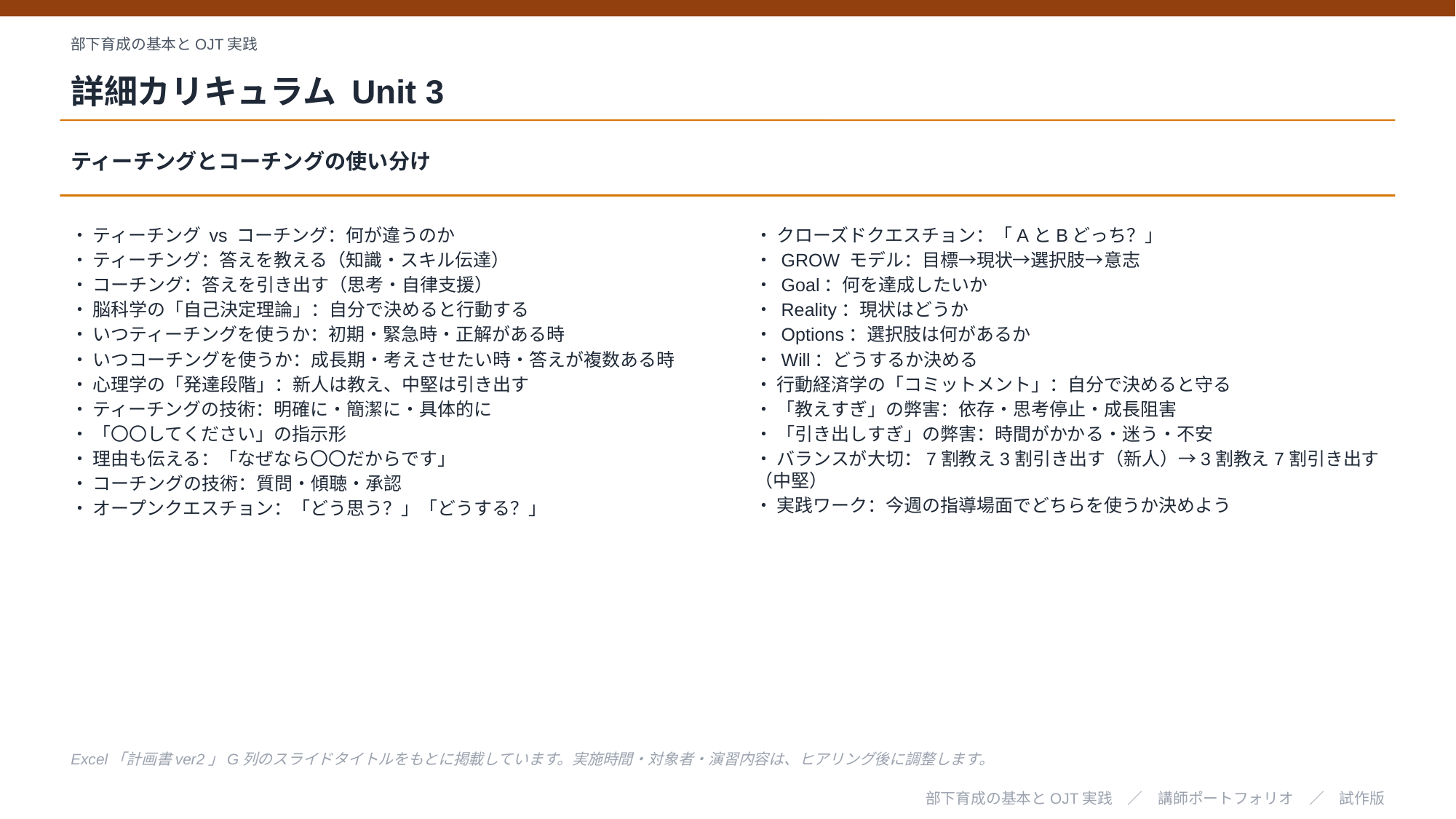

部下育成の基本とOJT実践
詳細カリキュラム Unit 3

ティーチングとコーチングの使い分け

・ ティーチング vs コーチング：何が違うのか
・ ティーチング：答えを教える（知識・スキル伝達）
・ コーチング：答えを引き出す（思考・自律支援）
・ 脳科学の「自己決定理論」：自分で決めると行動する
・ いつティーチングを使うか：初期・緊急時・正解がある時
・ いつコーチングを使うか：成長期・考えさせたい時・答えが複数ある時
・ 心理学の「発達段階」：新人は教え、中堅は引き出す
・ ティーチングの技術：明確に・簡潔に・具体的に
・ 「〇〇してください」の指示形
・ 理由も伝える：「なぜなら〇〇だからです」
・ コーチングの技術：質問・傾聴・承認
・ オープンクエスチョン：「どう思う？」「どうする？」
・ クローズドクエスチョン：「AとBどっち？」
・ GROW モデル：目標→現状→選択肢→意志
・ Goal：何を達成したいか
・ Reality：現状はどうか
・ Options：選択肢は何があるか
・ Will：どうするか決める
・ 行動経済学の「コミットメント」：自分で決めると守る
・ 「教えすぎ」の弊害：依存・思考停止・成長阻害
・ 「引き出しすぎ」の弊害：時間がかかる・迷う・不安
・ バランスが大切：7割教え3割引き出す（新人）→3割教え7割引き出す（中堅）
・ 実践ワーク：今週の指導場面でどちらを使うか決めよう
Excel「計画書ver2」G列のスライドタイトルをもとに掲載しています。実施時間・対象者・演習内容は、ヒアリング後に調整します。
部下育成の基本とOJT実践　／　講師ポートフォリオ　／　試作版